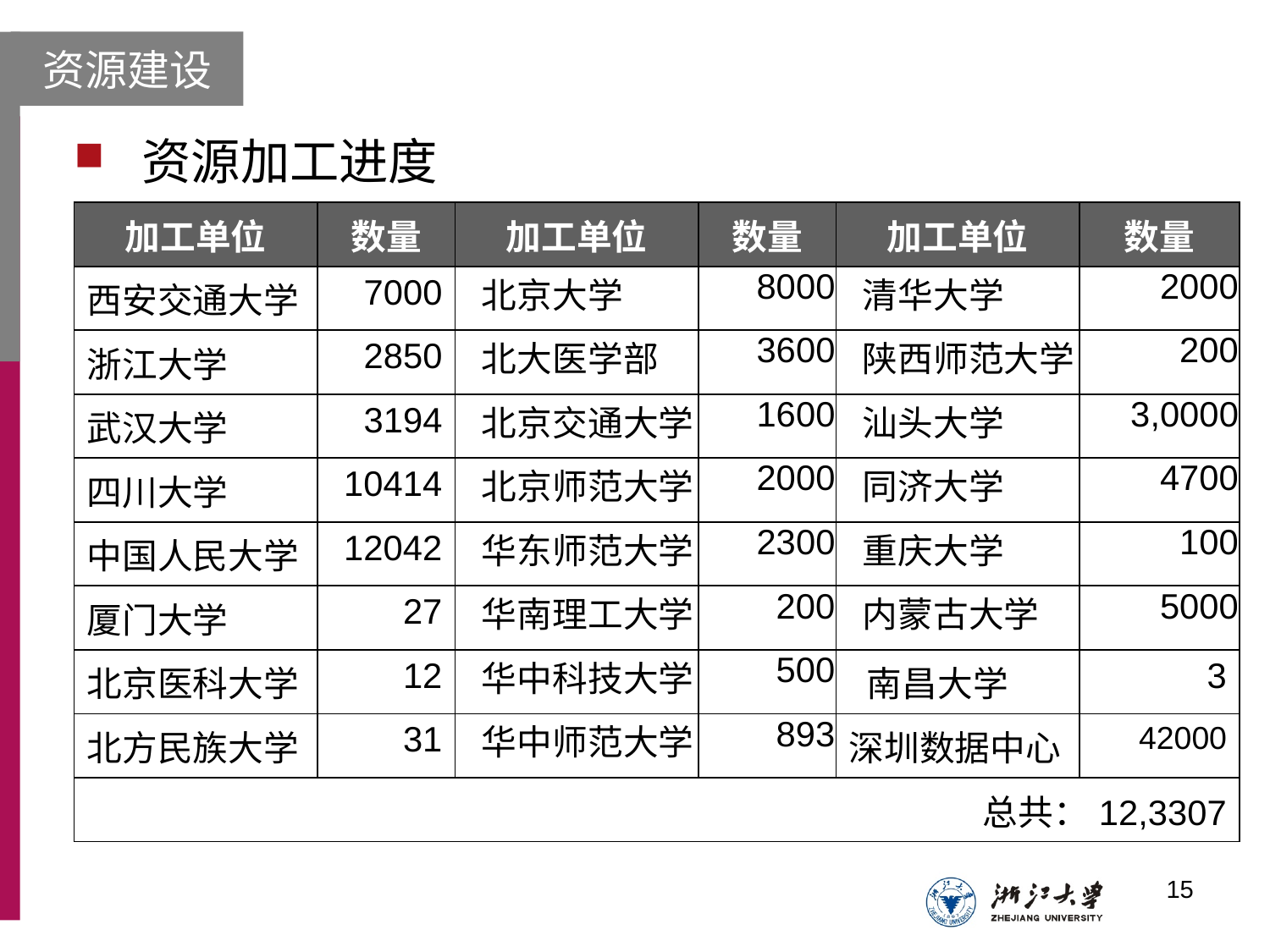

资源建设
资源加工进度
| 加工单位 | 数量 | 加工单位 | 数量 | 加工单位 | 数量 |
| --- | --- | --- | --- | --- | --- |
| 西安交通大学 | 7000 | 北京大学 | 8000 | 清华大学 | 2000 |
| 浙江大学 | 2850 | 北大医学部 | 3600 | 陕西师范大学 | 200 |
| 武汉大学 | 3194 | 北京交通大学 | 1600 | 汕头大学 | 3,0000 |
| 四川大学 | 10414 | 北京师范大学 | 2000 | 同济大学 | 4700 |
| 中国人民大学 | 12042 | 华东师范大学 | 2300 | 重庆大学 | 100 |
| 厦门大学 | 27 | 华南理工大学 | 200 | 内蒙古大学 | 5000 |
| 北京医科大学 | 12 | 华中科技大学 | 500 | 南昌大学 | 3 |
| 北方民族大学 | 31 | 华中师范大学 | 893 | 深圳数据中心 | 42000 |
| 总共：12,3307 |  |  |  |  |  |
15